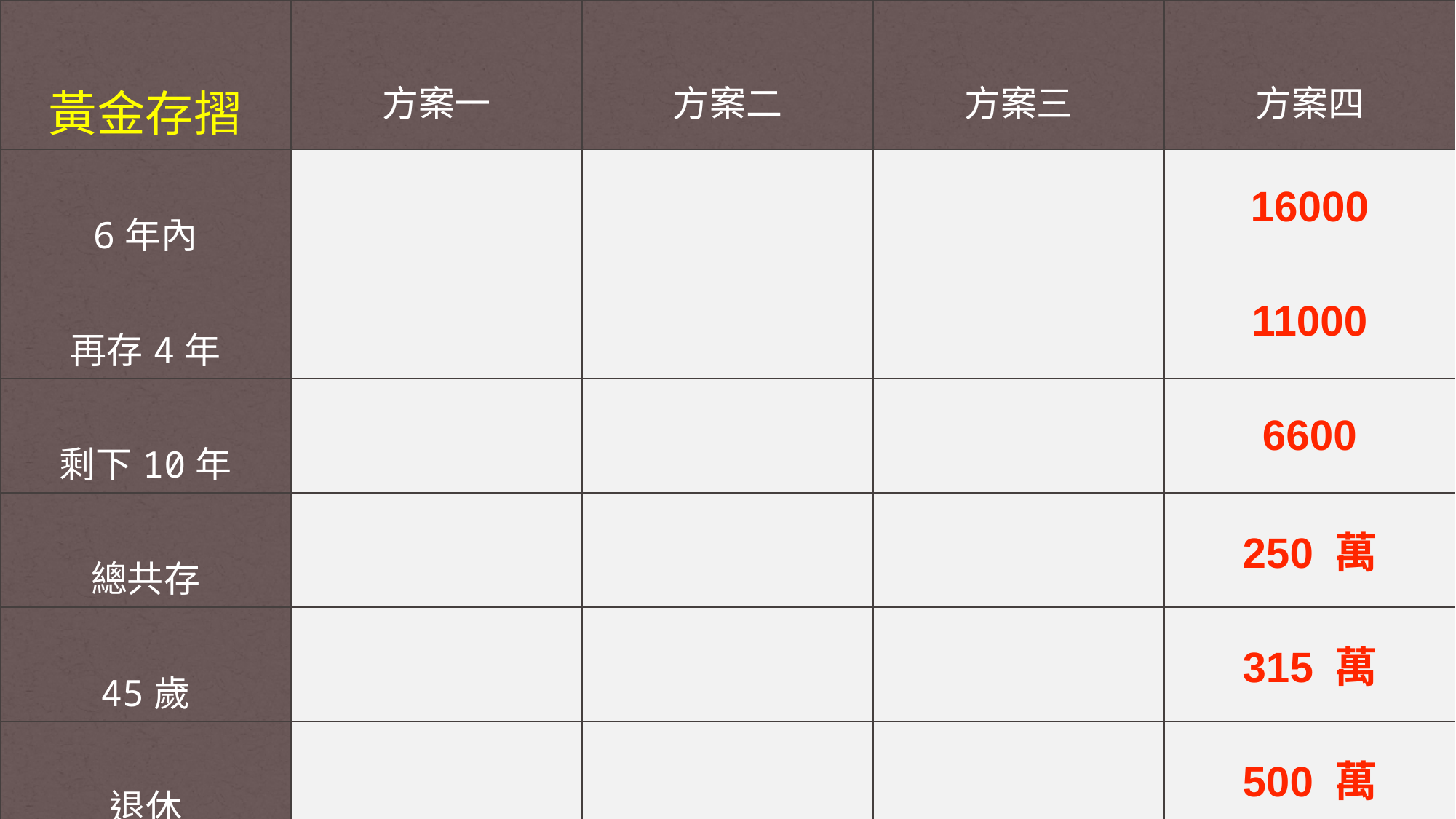

| 黃金存摺 | 方案一 | 方案二 | 方案三 | 方案四 |
| --- | --- | --- | --- | --- |
| 6年內 |  |  |  | 16000 |
| 再存4年 |  |  |  | 11000 |
| 剩下10年 |  |  |  | 6600 |
| 總共存 |  |  |  | 250 萬 |
| 45歲 |  |  |  | 315 萬 |
| 退休 |  |  |  | 500 萬 |